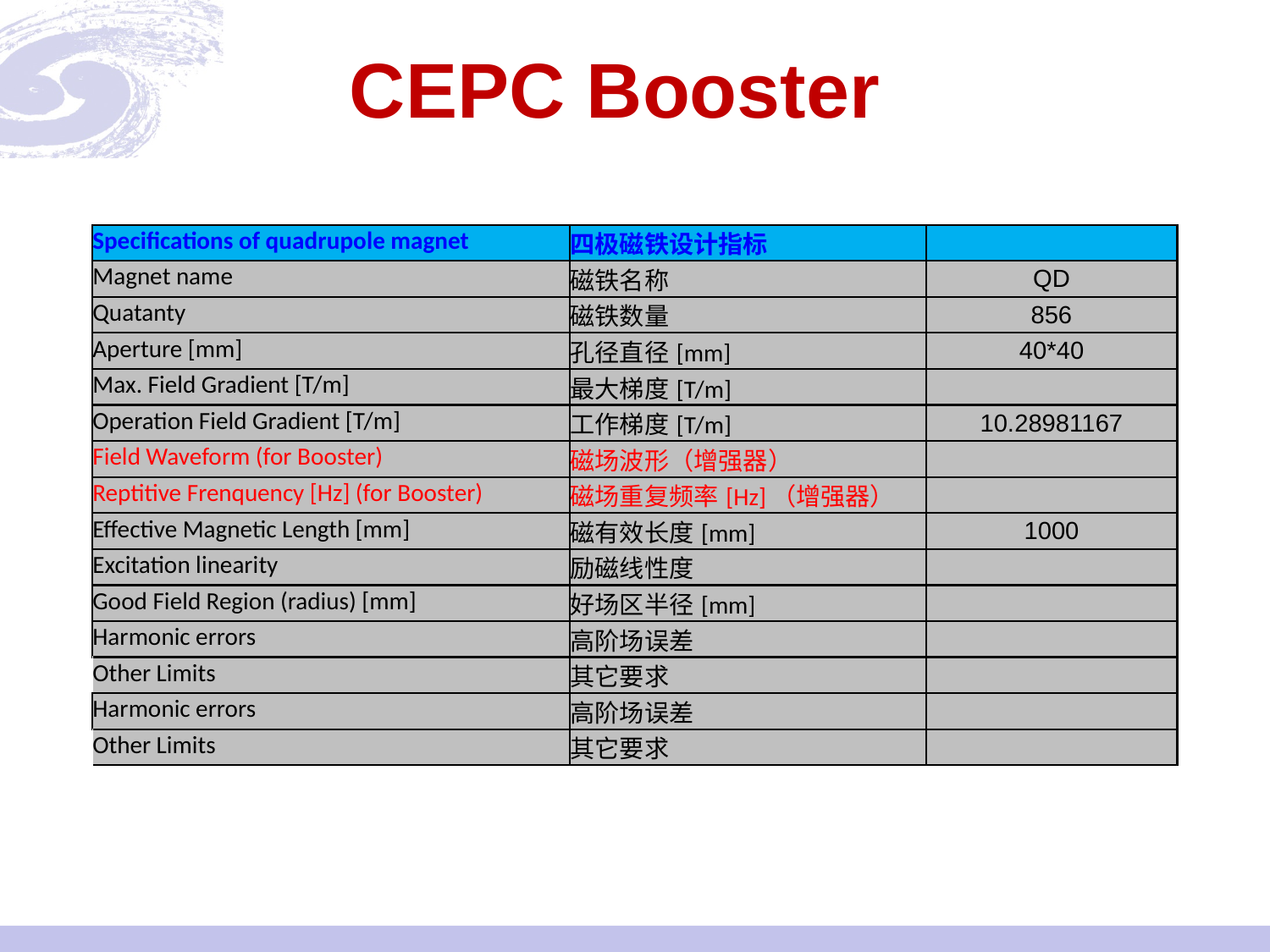

# CEPC Booster
| Specifications of quadrupole magnet | 四极磁铁设计指标 |  |
| --- | --- | --- |
| Magnet name | 磁铁名称 | QD |
| Quatanty | 磁铁数量 | 856 |
| Aperture [mm] | 孔径直径[mm] | 40\*40 |
| Max. Field Gradient [T/m] | 最大梯度[T/m] |  |
| Operation Field Gradient [T/m] | 工作梯度[T/m] | 10.28981167 |
| Field Waveform (for Booster) | 磁场波形（增强器） |  |
| Reptitive Frenquency [Hz] (for Booster) | 磁场重复频率[Hz]（增强器） |  |
| Effective Magnetic Length [mm] | 磁有效长度[mm] | 1000 |
| Excitation linearity | 励磁线性度 |  |
| Good Field Region (radius) [mm] | 好场区半径[mm] |  |
| Harmonic errors | 高阶场误差 |  |
| Other Limits | 其它要求 |  |
| Harmonic errors | 高阶场误差 |  |
| Other Limits | 其它要求 |  |